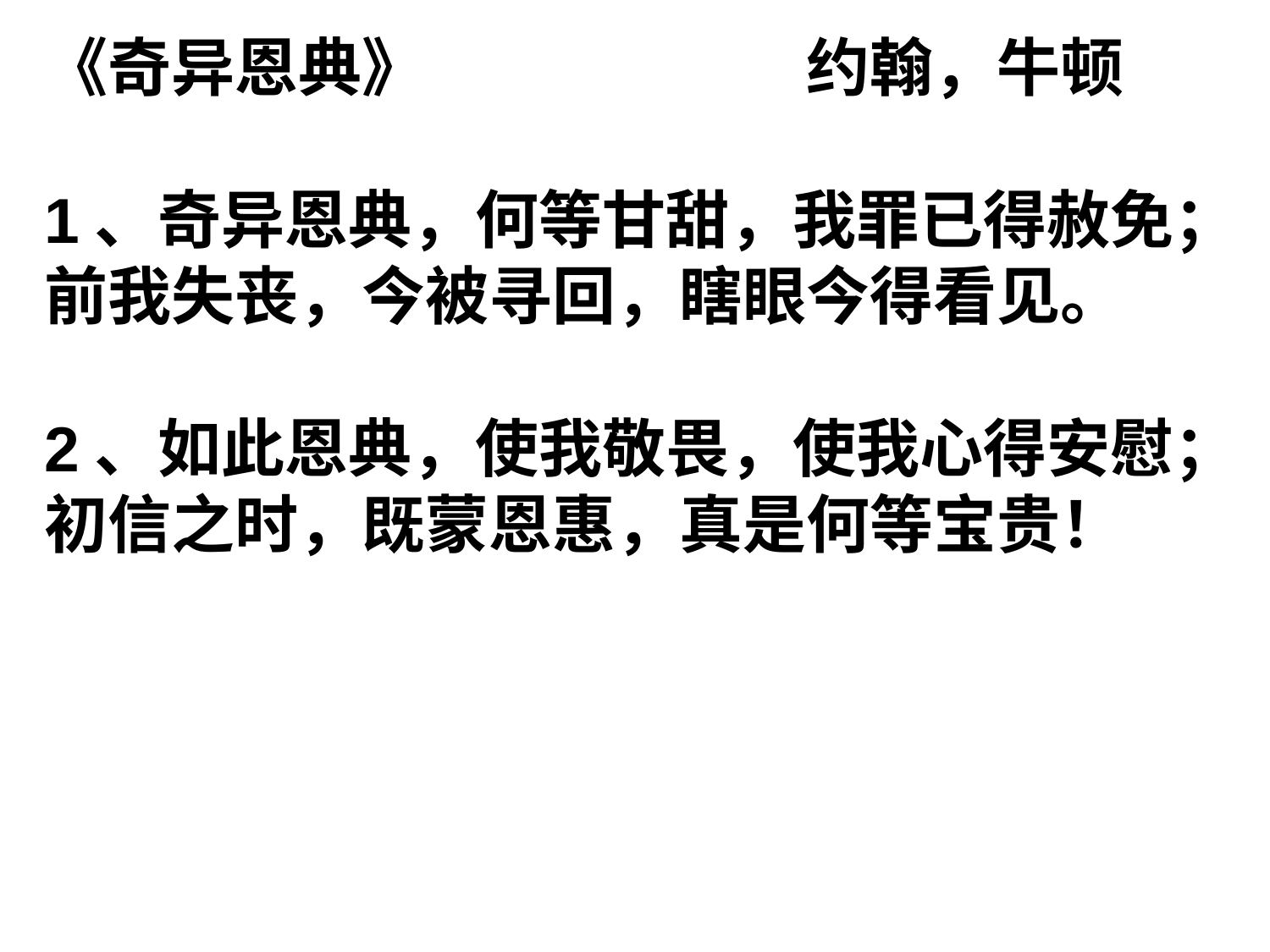

《奇异恩典》			约翰，牛顿

1、奇异恩典，何等甘甜，我罪已得赦免；
前我失丧，今被寻回，瞎眼今得看见。

2、如此恩典，使我敬畏，使我心得安慰；
初信之时，既蒙恩惠，真是何等宝贵！